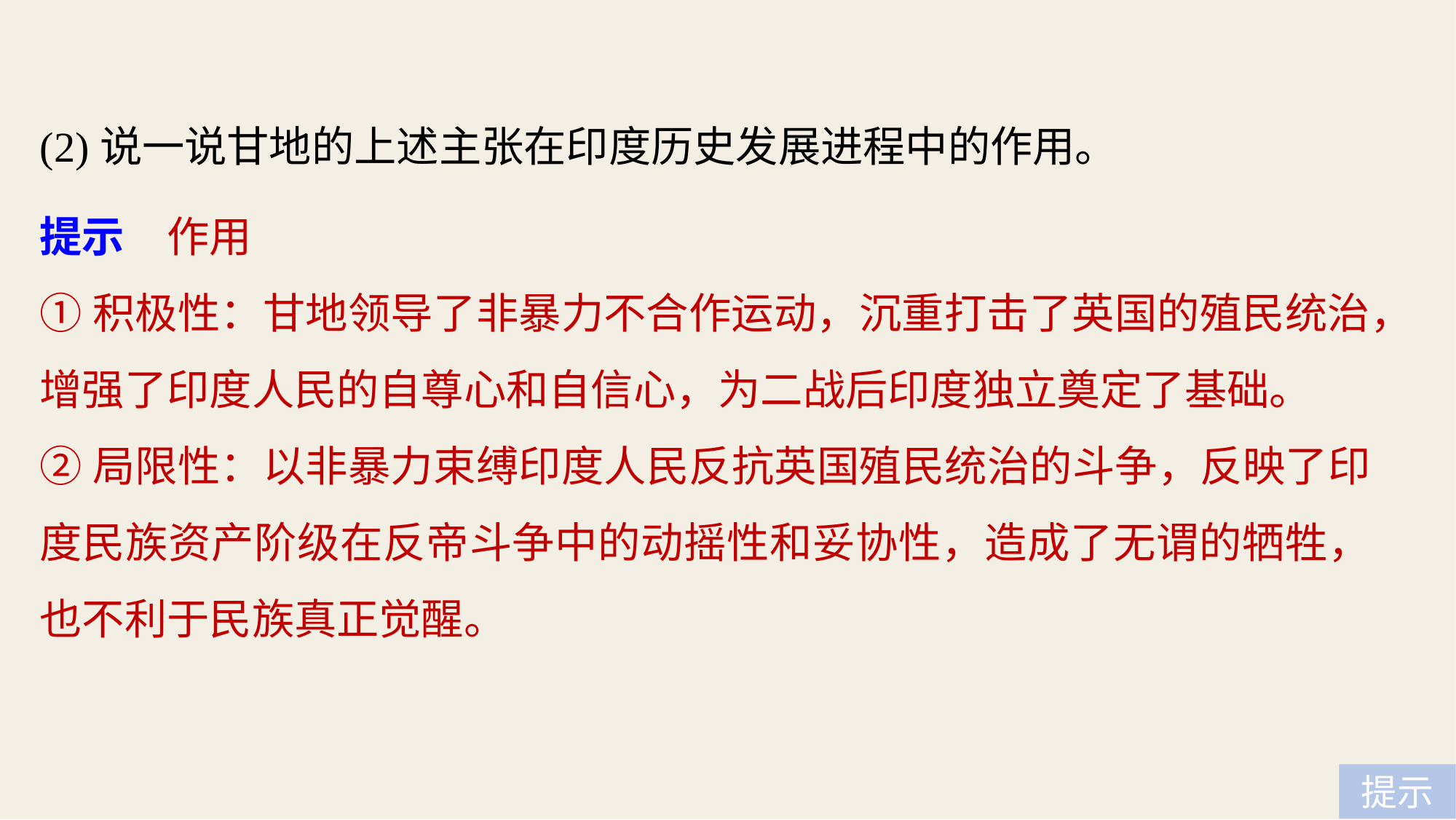

(2)说一说甘地的上述主张在印度历史发展进程中的作用。
提示　作用
①积极性：甘地领导了非暴力不合作运动，沉重打击了英国的殖民统治，增强了印度人民的自尊心和自信心，为二战后印度独立奠定了基础。
②局限性：以非暴力束缚印度人民反抗英国殖民统治的斗争，反映了印度民族资产阶级在反帝斗争中的动摇性和妥协性，造成了无谓的牺牲，也不利于民族真正觉醒。
提示